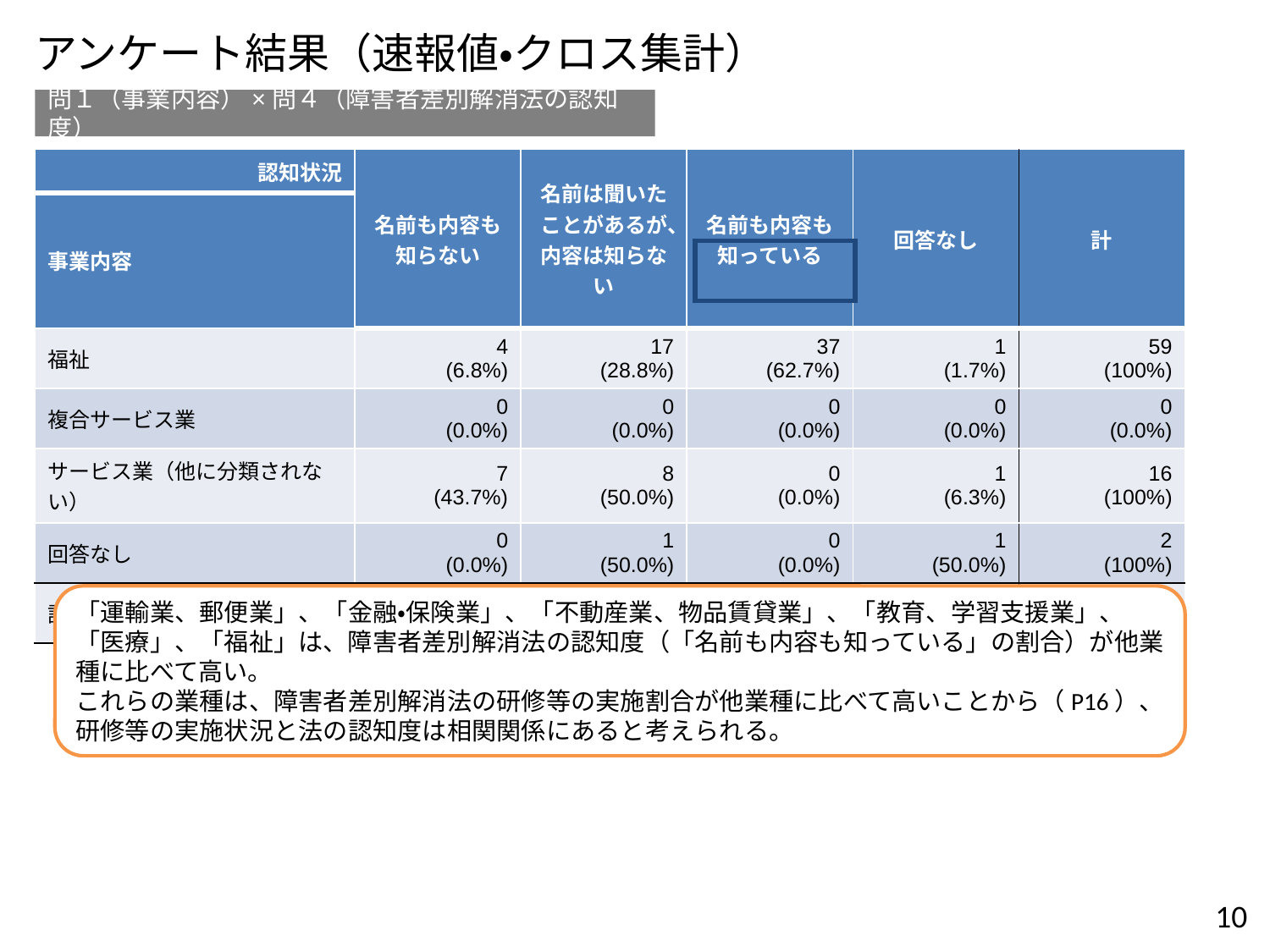

アンケート結果（速報値・クロス集計）

問１（事業内容）×問４（障害者差別解消法の認知度）
| 認知状況 | 名前も内容も 知らない | 名前は聞いたことがあるが、内容は知らない | 名前も内容も知っている | 回答なし | 計 |
| --- | --- | --- | --- | --- | --- |
| 事業内容 |  |  |  |  |  |
| 福祉 | 4 (6.8%) | 17 (28.8%) | 37 (62.7%) | 1 (1.7%) | 59 (100%) |
| 複合サービス業 | 0 (0.0%) | 0 (0.0%) | 0 (0.0%) | 0 (0.0%) | 0 (0.0%) |
| サービス業（他に分類されない） | 7 (43.7%) | 8 (50.0%) | 0 (0.0%) | 1 (6.3%) | 16 (100%) |
| 回答なし | 0 (0.0%) | 1 (50.0%) | 0 (0.0%) | 1 (50.0%) | 2 (100%) |
| 計 | 81 (26.8%) | 128 (42.4%) | 88 (29.1%) | 5 (1.7%) | 302 (100%) |
|  |
| --- |
「運輸業、郵便業」、「金融・保険業」、「不動産業、物品賃貸業」、「教育、学習支援業」、「医療」、「福祉」は、障害者差別解消法の認知度（「名前も内容も知っている」の割合）が他業種に比べて高い。
これらの業種は、障害者差別解消法の研修等の実施割合が他業種に比べて高いことから（P16）、研修等の実施状況と法の認知度は相関関係にあると考えられる。
10